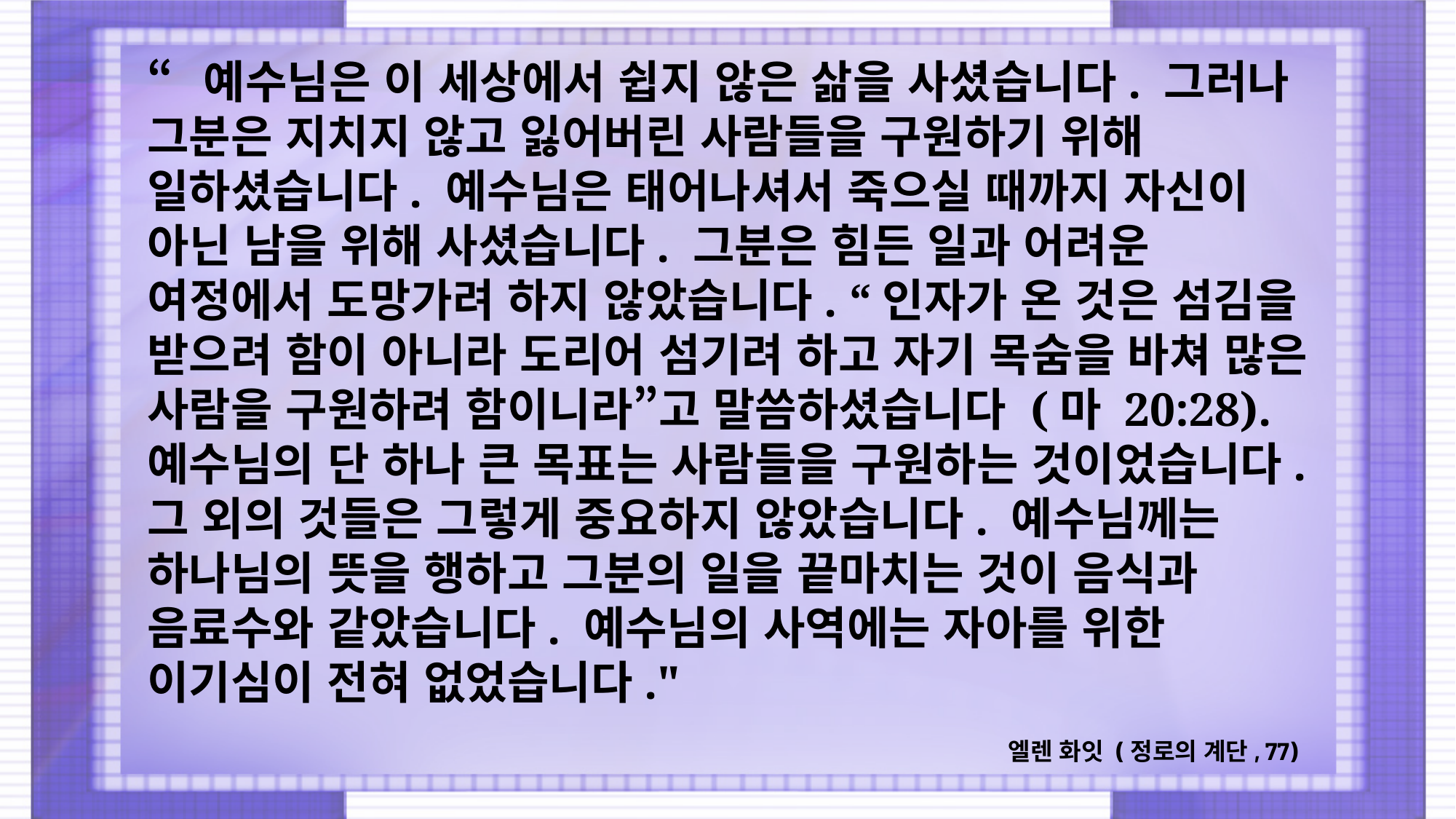

“예수님은 이 세상에서 쉽지 않은 삶을 사셨습니다. 그러나 그분은 지치지 않고 잃어버린 사람들을 구원하기 위해 일하셨습니다. 예수님은 태어나셔서 죽으실 때까지 자신이 아닌 남을 위해 사셨습니다. 그분은 힘든 일과 어려운 여정에서 도망가려 하지 않았습니다. “인자가 온 것은 섬김을 받으려 함이 아니라 도리어 섬기려 하고 자기 목숨을 바쳐 많은 사람을 구원하려 함이니라”고 말씀하셨습니다 (마 20:28). 예수님의 단 하나 큰 목표는 사람들을 구원하는 것이었습니다. 그 외의 것들은 그렇게 중요하지 않았습니다. 예수님께는 하나님의 뜻을 행하고 그분의 일을 끝마치는 것이 음식과 음료수와 같았습니다. 예수님의 사역에는 자아를 위한 이기심이 전혀 없었습니다."
엘렌 화잇 (정로의 계단, 77)